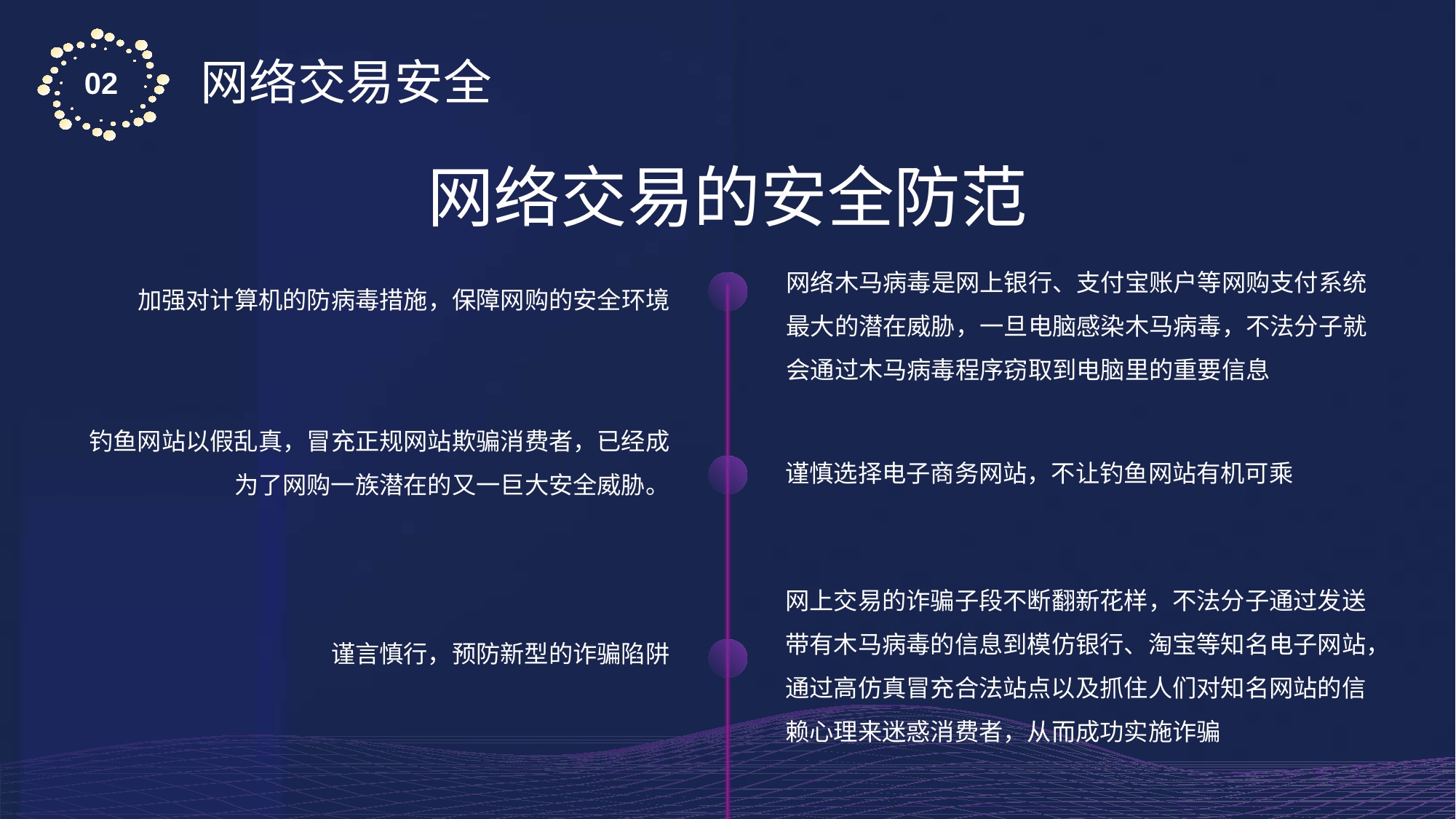

网络交易的安全防范
网络木马病毒是网上银行、支付宝账户等网购支付系统最大的潜在威胁，一旦电脑感染木马病毒，不法分子就会通过木马病毒程序窃取到电脑里的重要信息
加强对计算机的防病毒措施，保障网购的安全环境

钓鱼网站以假乱真，冒充正规网站欺骗消费者，已经成为了网购一族潜在的又一巨大安全威胁。
谨慎选择电子商务网站，不让钓鱼网站有机可乘

网上交易的诈骗子段不断翻新花样，不法分子通过发送带有木马病毒的信息到模仿银行、淘宝等知名电子网站，通过高仿真冒充合法站点以及抓住人们对知名网站的信赖心理来迷惑消费者，从而成功实施诈骗
谨言慎行，预防新型的诈骗陷阱